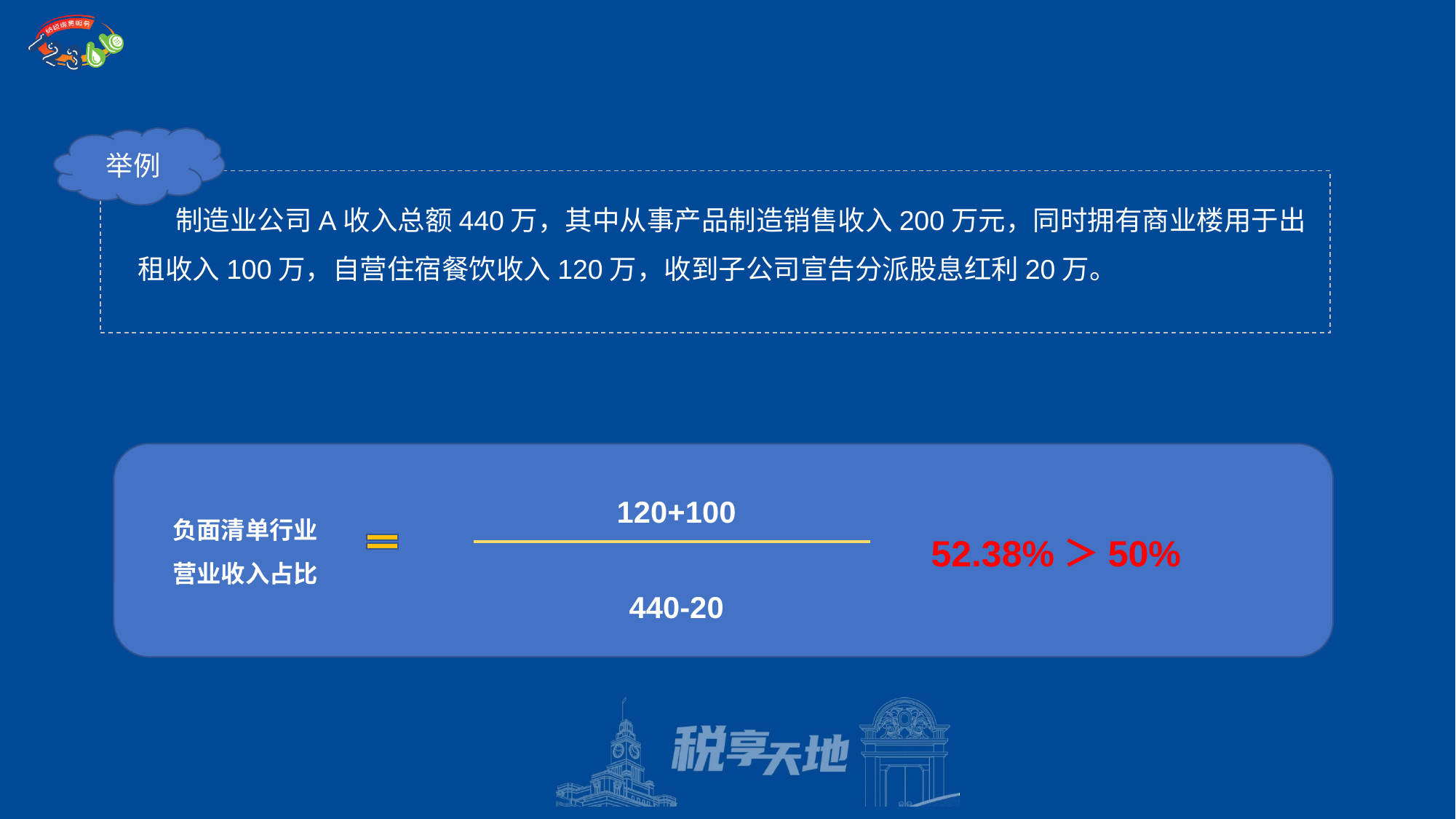

举例

     制造业公司A收入总额440万，其中从事产品制造销售收入200万元，同时拥有商业楼用于出租收入100万，自营住宿餐饮收入120万，收到子公司宣告分派股息红利20万。

120+100
负面清单行业
营业收入占比
52.38%＞50%

440-20